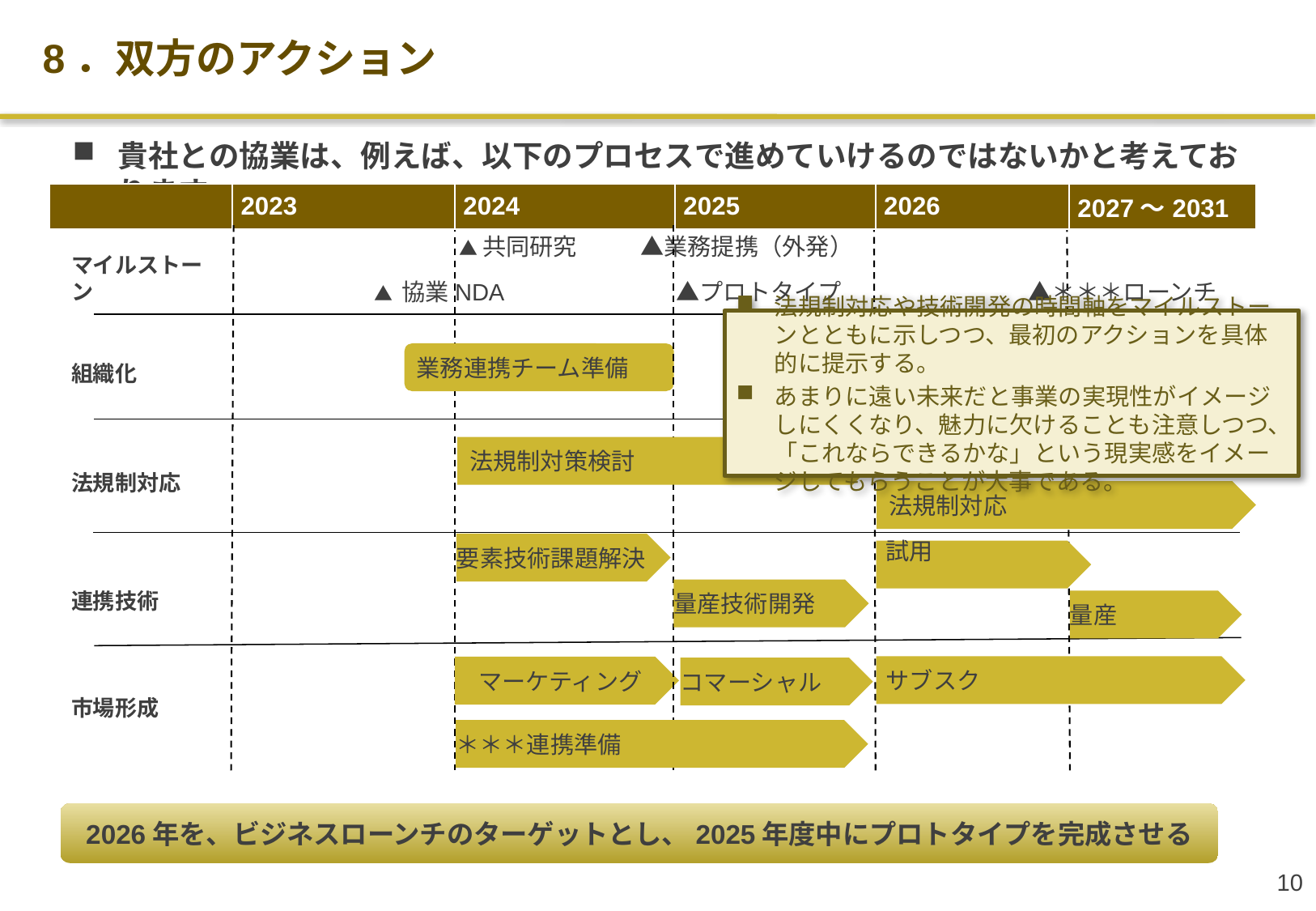

8．双方のアクション
貴社との協業は、例えば、以下のプロセスで進めていけるのではないかと考えております。
|  | 2023 | 2024 | 2025 | 2026 | 2027～2031 |
| --- | --- | --- | --- | --- | --- |
▲共同研究　　   ▲業務提携（外発）
マイルストーン
▲ 協業NDA　　　　　　　▲プロトタイプ　    　　　　　　▲＊＊＊ローンチ
法規制対応や技術開発の時間軸をマイルストーンとともに示しつつ、最初のアクションを具体的に提示する。
あまりに遠い未来だと事業の実現性がイメージしにくくなり、魅力に欠けることも注意しつつ、「これならできるかな」という現実感をイメージしてもらうことが大事である。
業務連携チーム準備
組織化
法規制対策検討
法規制対応
法規制対応
要素技術課題解決
試用
量産技術開発
連携技術
量産
サブスク
　マーケティング
コマーシャル
市場形成
＊＊＊連携準備
2026年を、ビジネスローンチのターゲットとし、2025年度中にプロトタイプを完成させる
10